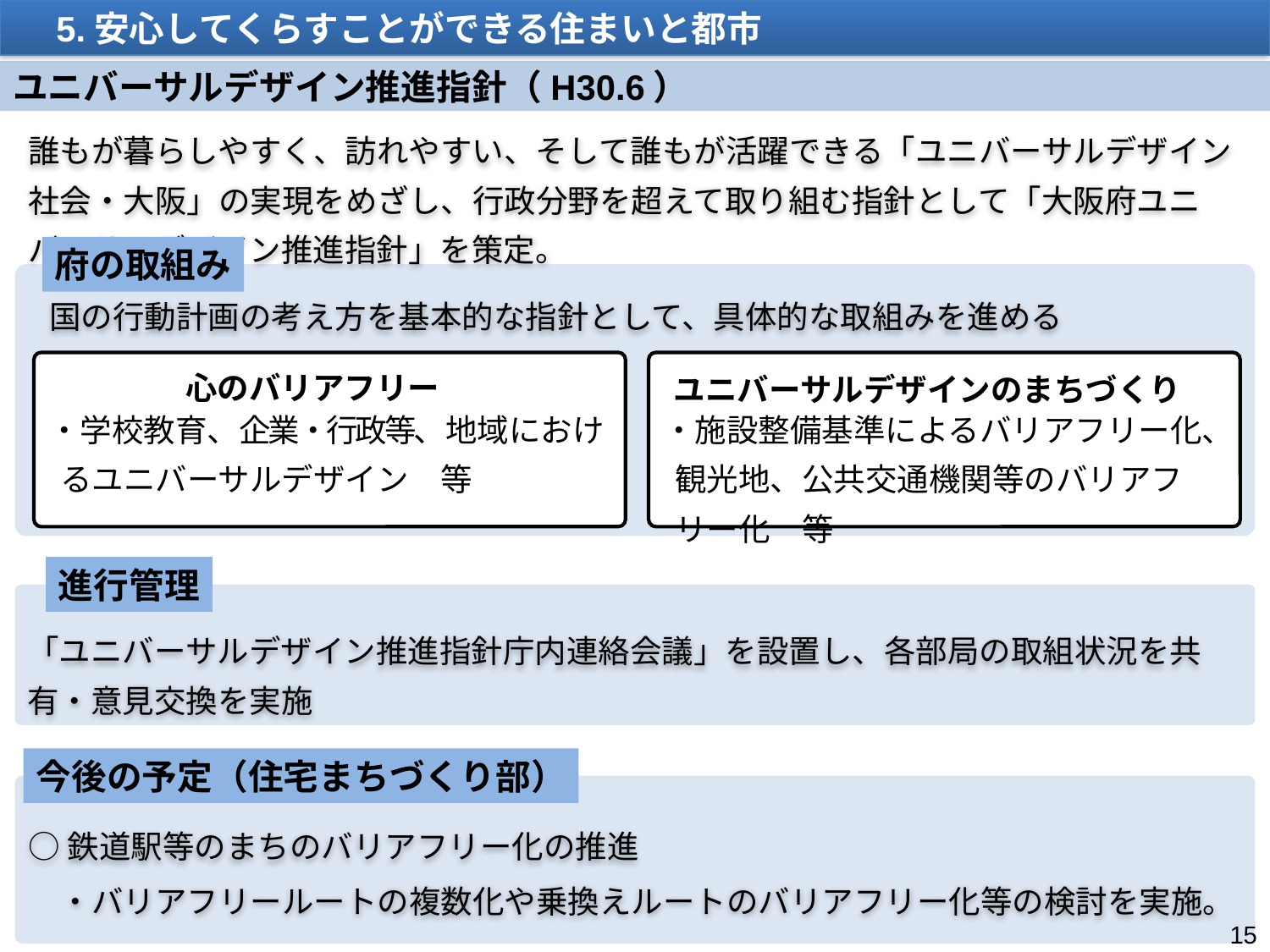

5.安心してくらすことができる住まいと都市
ユニバーサルデザイン推進指針（H30.6）
誰もが暮らしやすく、訪れやすい、そして誰もが活躍できる「ユニバーサルデザイン社会・大阪」の実現をめざし、行政分野を超えて取り組む指針として「大阪府ユニバーサルデザイン推進指針」を策定。
府の取組み

国の行動計画の考え方を基本的な指針として、具体的な取組みを進める

・学校教育、企業・行政等、地域におけるユニバーサルデザイン　等
心のバリアフリー

・施設整備基準によるバリアフリー化、観光地、公共交通機関等のバリアフリー化　等
ユニバーサルデザインのまちづくり
進行管理

「ユニバーサルデザイン推進指針庁内連絡会議」を設置し、各部局の取組状況を共有・意見交換を実施
今後の予定（住宅まちづくり部）

○鉄道駅等のまちのバリアフリー化の推進
　・バリアフリールートの複数化や乗換えルートのバリアフリー化等の検討を実施。
15